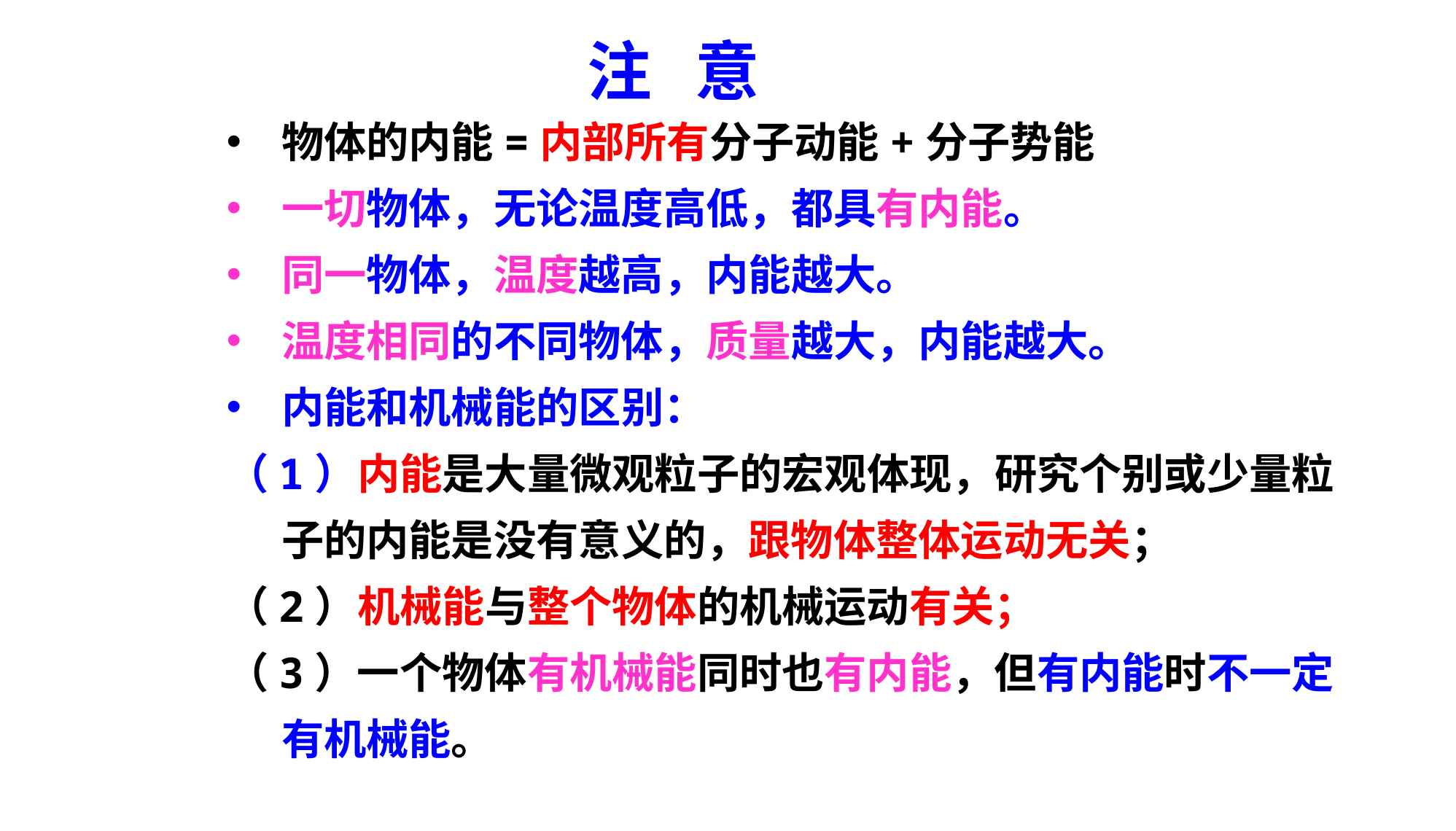

# 注   意
物体的内能=内部所有分子动能+分子势能
一切物体，无论温度高低，都具有内能。
同一物体，温度越高，内能越大。
温度相同的不同物体，质量越大，内能越大。
内能和机械能的区别：
（1）内能是大量微观粒子的宏观体现，研究个别或少量粒子的内能是没有意义的，跟物体整体运动无关；
（2）机械能与整个物体的机械运动有关；
（3）一个物体有机械能同时也有内能，但有内能时不一定有机械能。